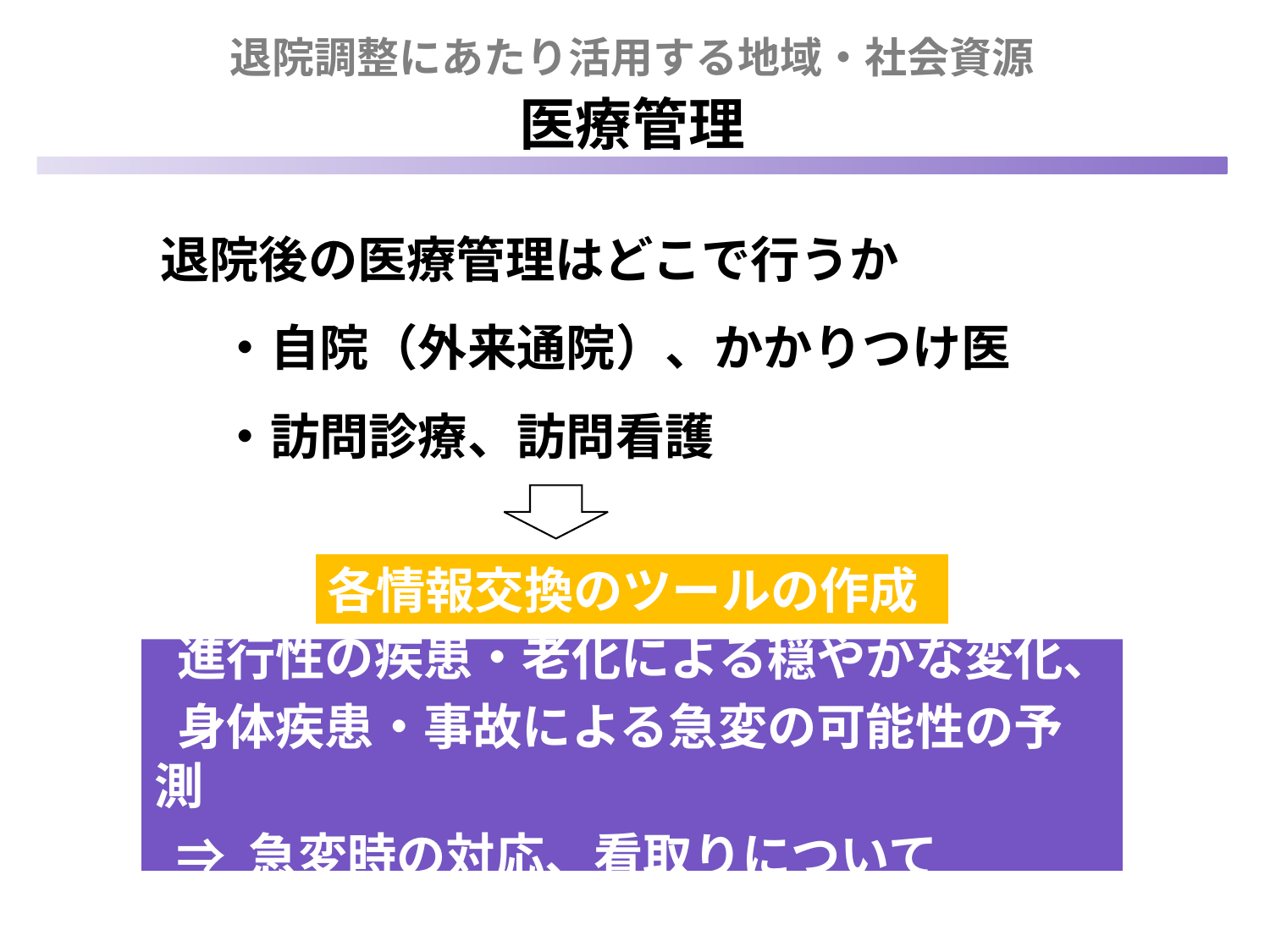

退院調整にあたり活用する地域・社会資源
医療管理

　 退院後の医療管理はどこで行うか
　　  ・自院（外来通院）、かかりつけ医
　　  ・訪問診療、訪問看護

各情報交換のツールの作成
 進行性の疾患・老化による穏やかな変化、
 身体疾患・事故による急変の可能性の予測
  ⇒ 急変時の対応、看取りについて